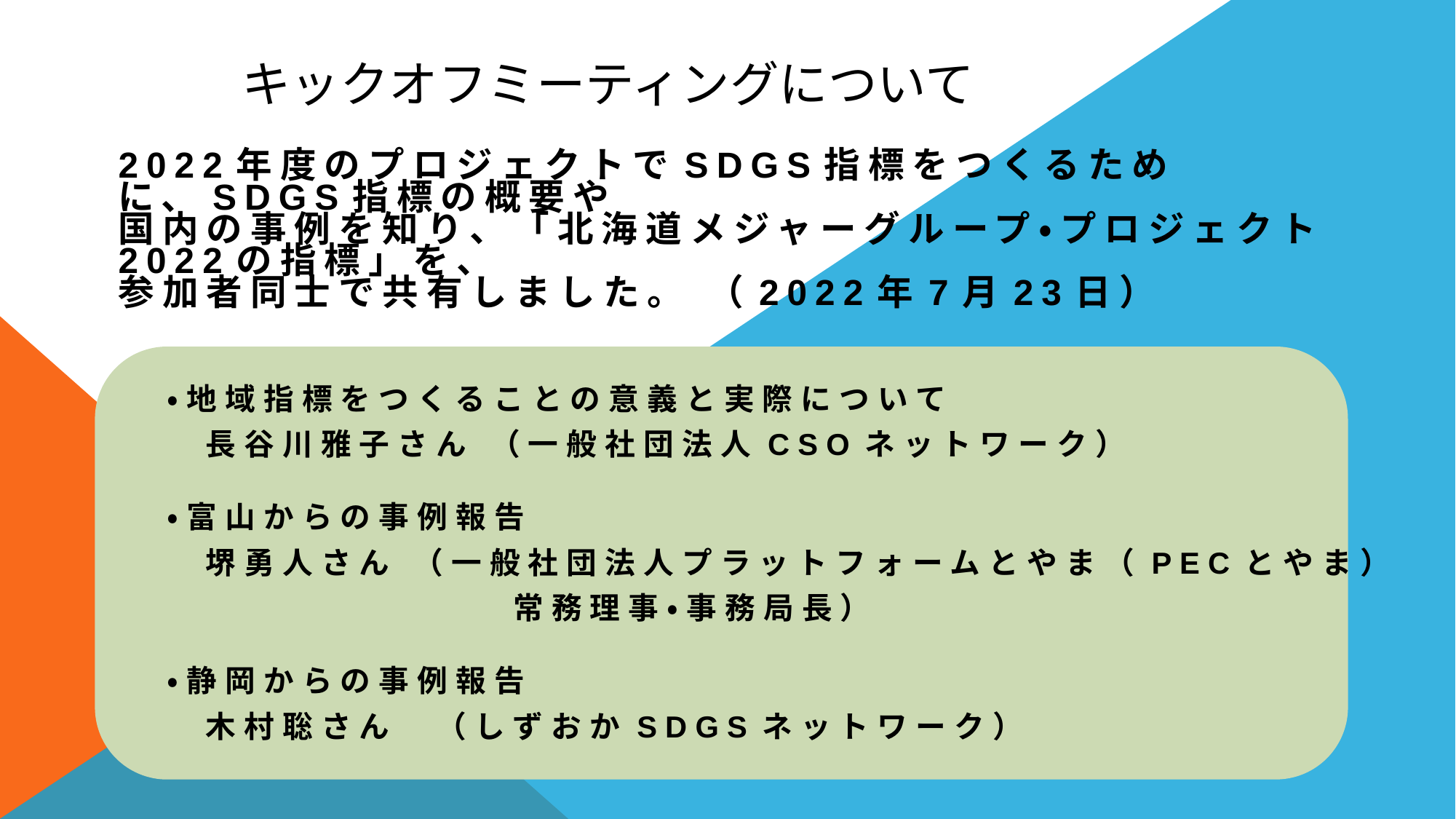

キックオフミーティングについて
2022年度のプロジェクトでSDGs指標をつくるために、SDGs指標の概要や
国内の事例を知り、「北海道メジャーグループ・プロジェクト2022の指標」を、
参加者同士で共有しました。 （2022年7月23日）

・地域指標をつくることの意義と実際について
　長谷川雅子さん （一般社団法人CSOネットワーク）
・富山からの事例報告
　堺勇人さん （一般社団法人プラットフォームとやま（PECとやま）
　　　　　　　　　常務理事・事務局長）
・静岡からの事例報告
　木村聡さん　（しずおかSDGsネットワーク）